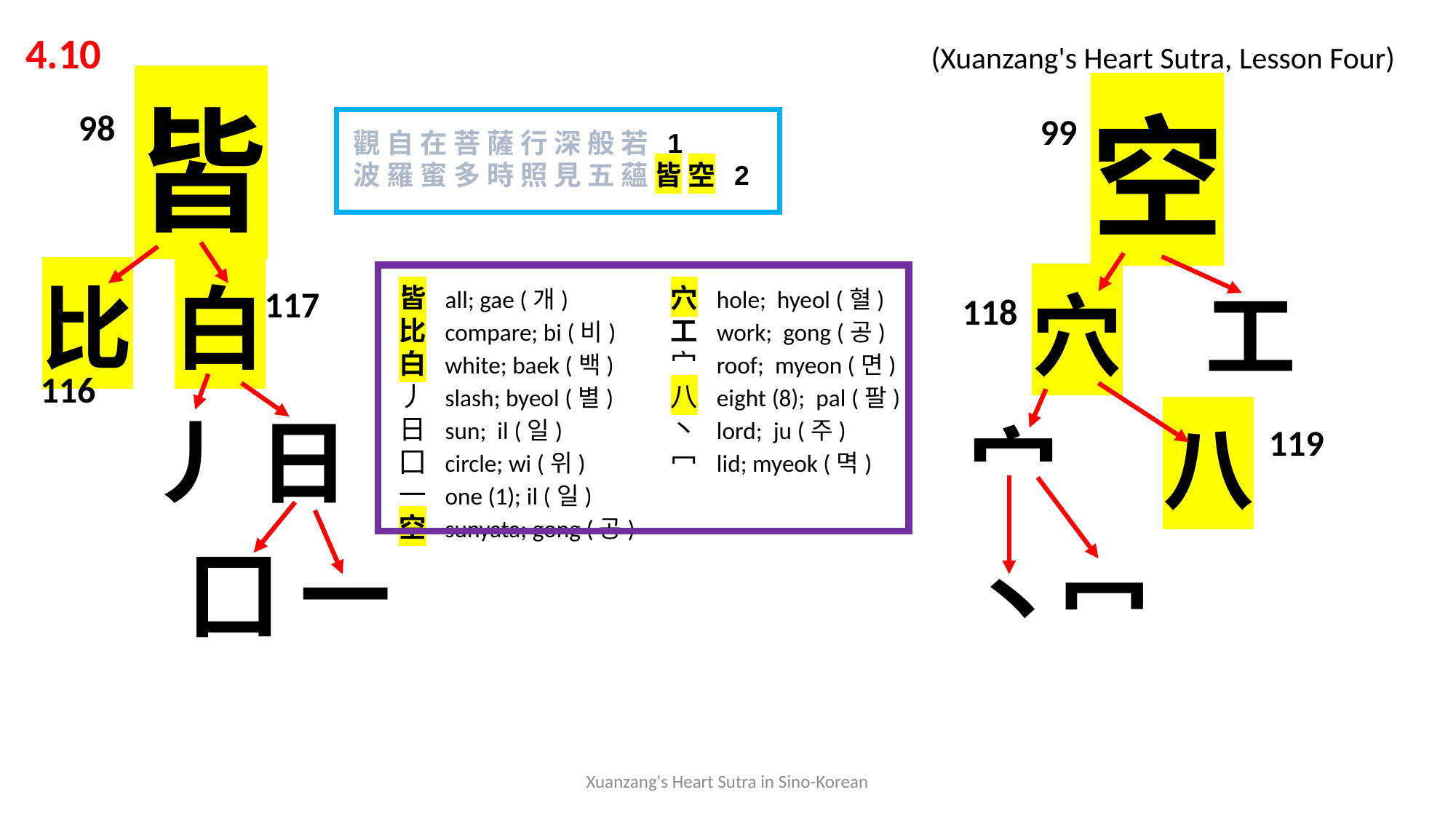

4.10  			  			                          (Xuanzang's Heart Sutra, Lesson Four)
  皆
比  白
    丿 日
      囗 一
   空
  穴    工
宀     八
丶冖
98
99

觀 自 在 菩 薩 行 深 般 若  1
波 羅 蜜 多 時 照 見 五 蘊 皆 空  2

117
皆  all; gae (개)
比  compare; bi (비)
白  white; baek (백)
丿  slash; byeol (별)
日  sun;  il (일)
囗  circle; wi (위)
一  one (1); il (일)
空  sunyata; gong (공)
穴  hole;  hyeol (혈)
工  work;  gong (공)
宀  roof;  myeon (면)
八  eight (8);  pal (팔)
丶  lord;  ju (주)
冖  lid; myeok (멱)
118
116
119
Xuanzang's Heart Sutra in Sino-Korean